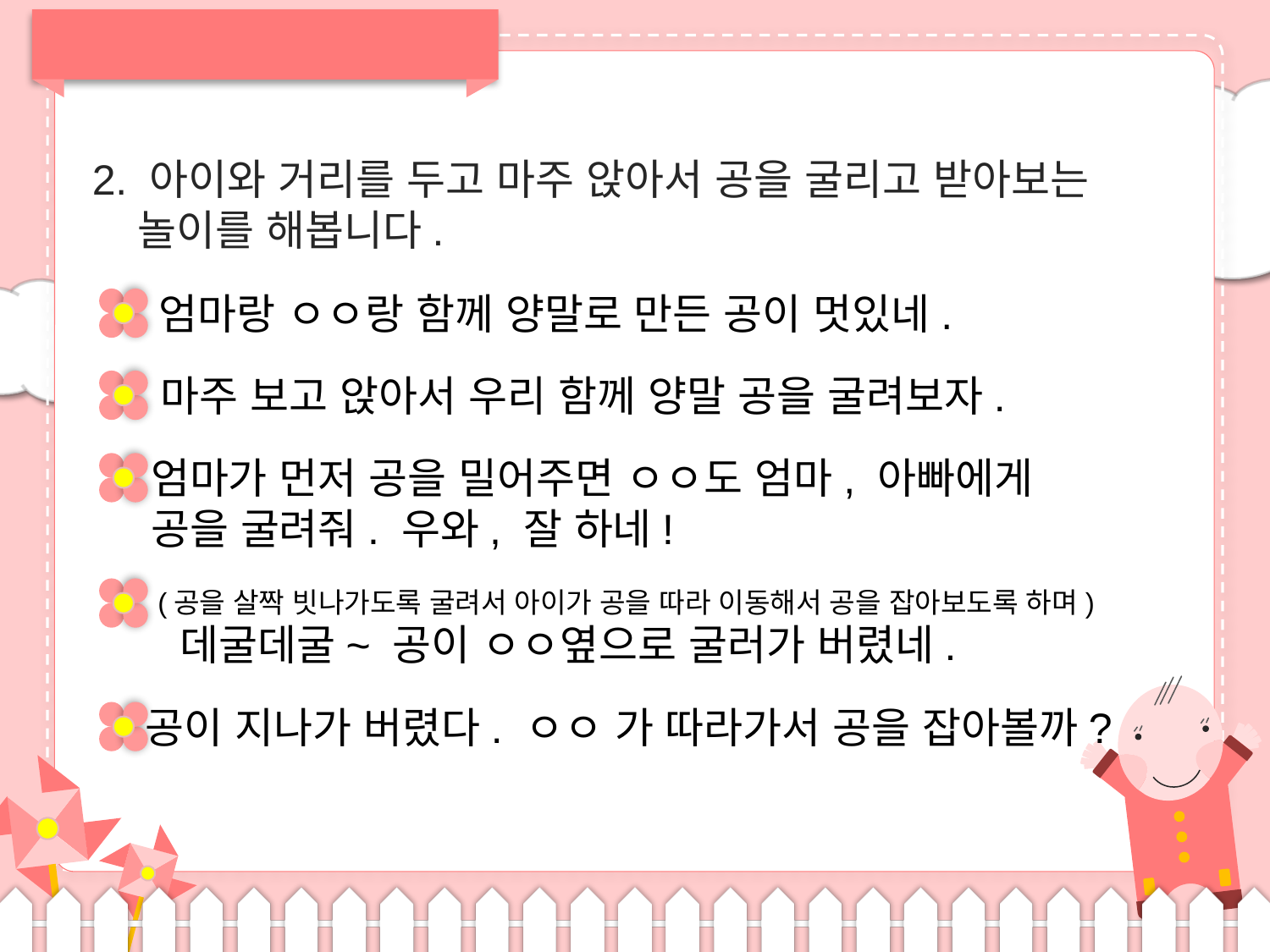

2. 아이와 거리를 두고 마주 앉아서 공을 굴리고 받아보는
   놀이를 해봅니다.
엄마랑 ㅇㅇ랑 함께 양말로 만든 공이 멋있네.

마주 보고 앉아서 우리 함께 양말 공을 굴려보자.

엄마가 먼저 공을 밀어주면 ㅇㅇ도 엄마, 아빠에게
공을 굴려줘. 우와, 잘 하네!

(공을 살짝 빗나가도록 굴려서 아이가 공을 따라 이동해서 공을 잡아보도록 하며)
 데굴데굴~ 공이 ㅇㅇ옆으로 굴러가 버렸네.
공이 지나가 버렸다. ㅇㅇ 가 따라가서 공을 잡아볼까?